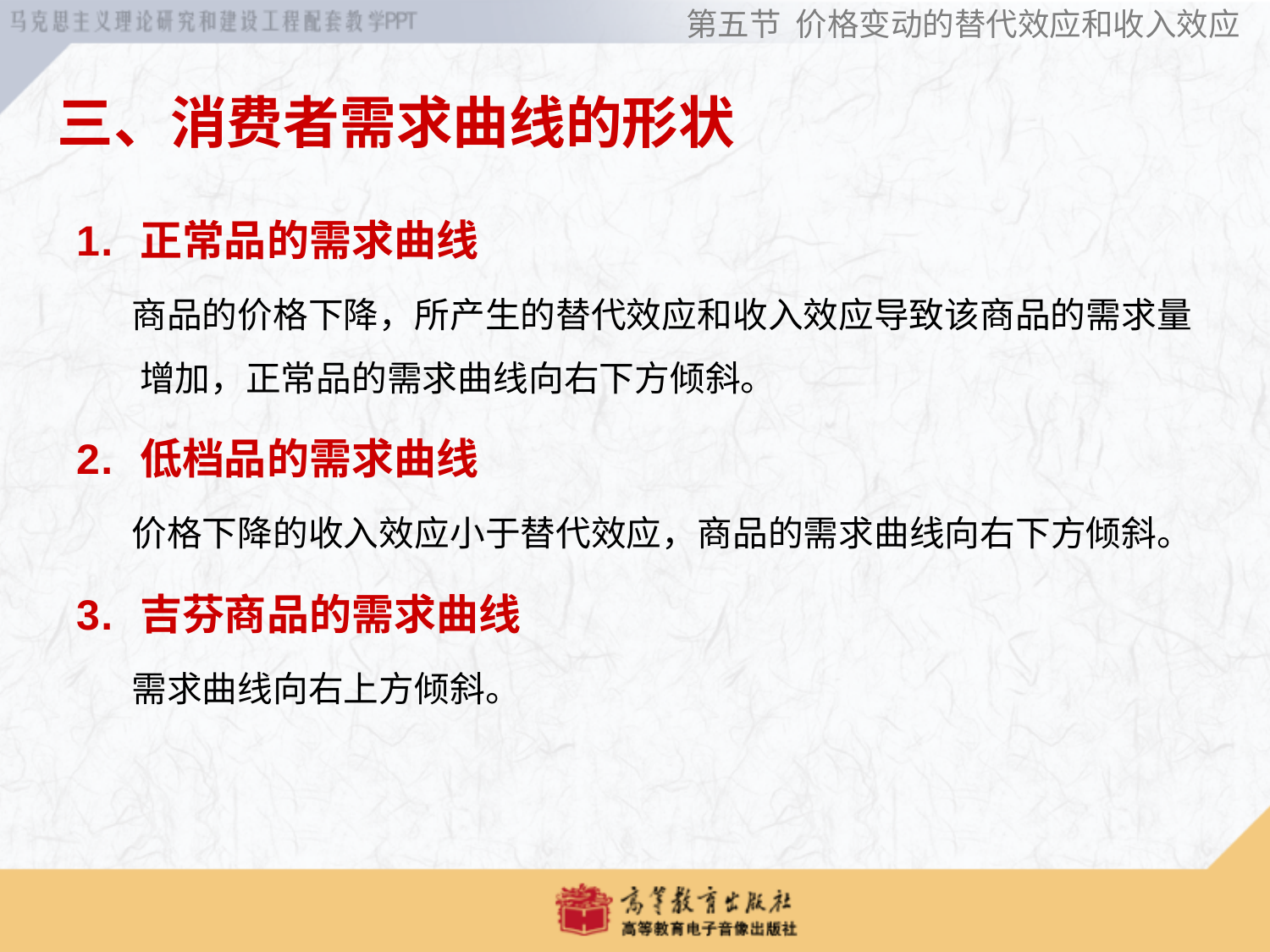

第五节  价格变动的替代效应和收入效应
三、消费者需求曲线的形状
正常品的需求曲线
      商品的价格下降，所产生的替代效应和收入效应导致该商品的需求量增加，正常品的需求曲线向右下方倾斜。
低档品的需求曲线
      价格下降的收入效应小于替代效应，商品的需求曲线向右下方倾斜。
吉芬商品的需求曲线
      需求曲线向右上方倾斜。